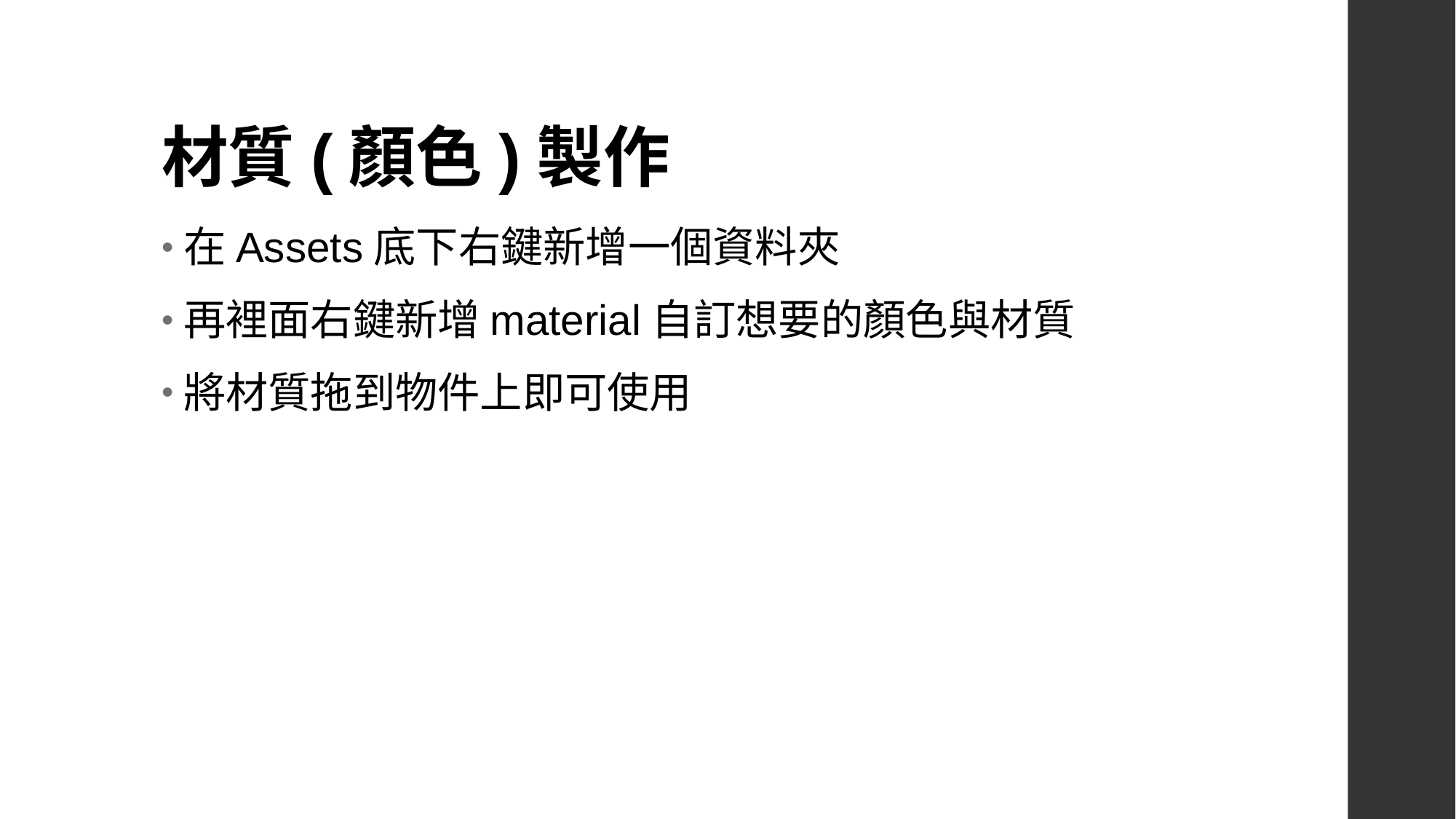

# 材質(顏色)製作
在Assets底下右鍵新增一個資料夾
再裡面右鍵新增material自訂想要的顏色與材質
將材質拖到物件上即可使用